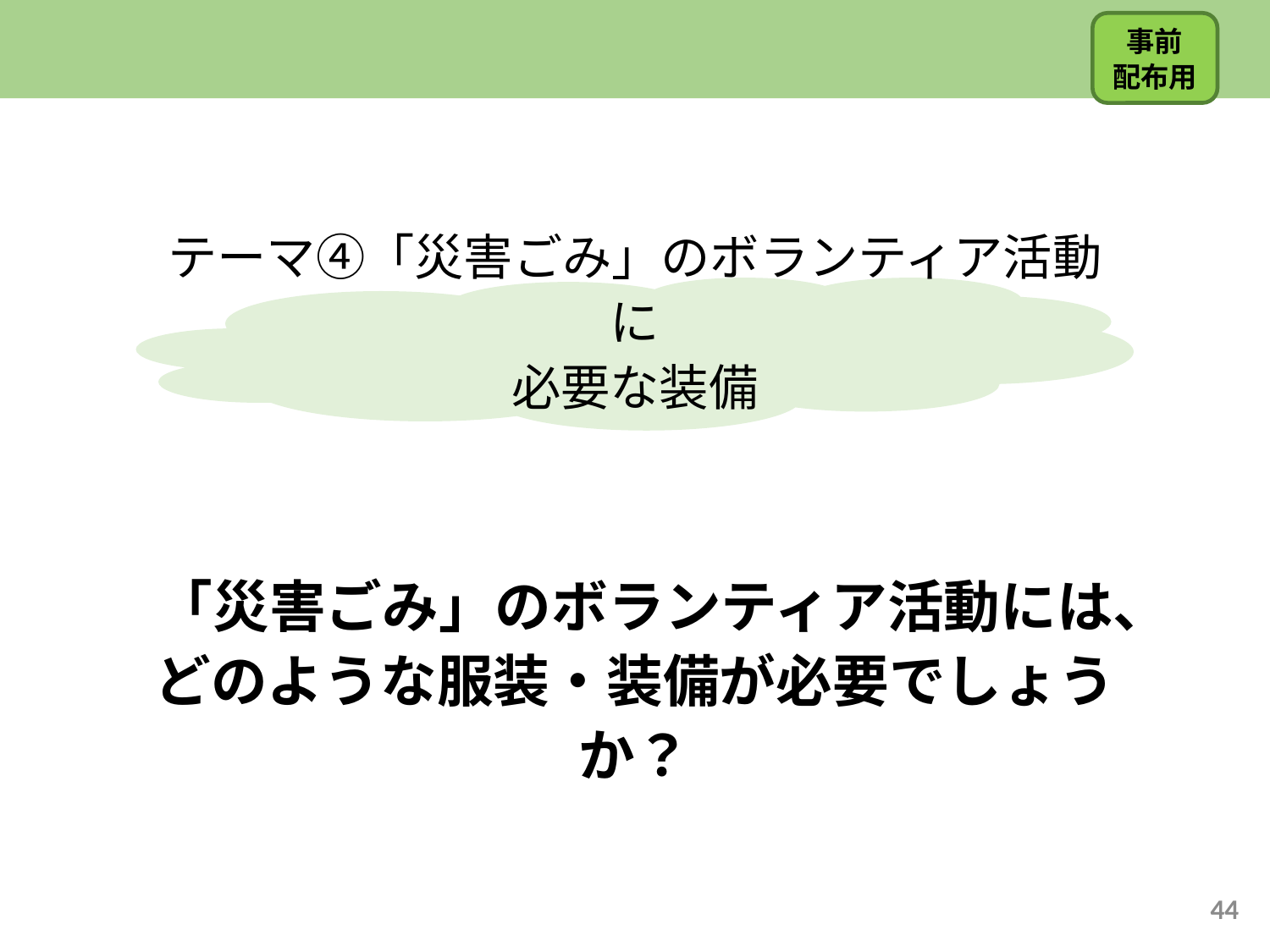

事前
配布用

テーマ④「災害ごみ」のボランティア活動に
必要な装備

「災害ごみ」のボランティア活動には、
どのような服装・装備が必要でしょうか？
44